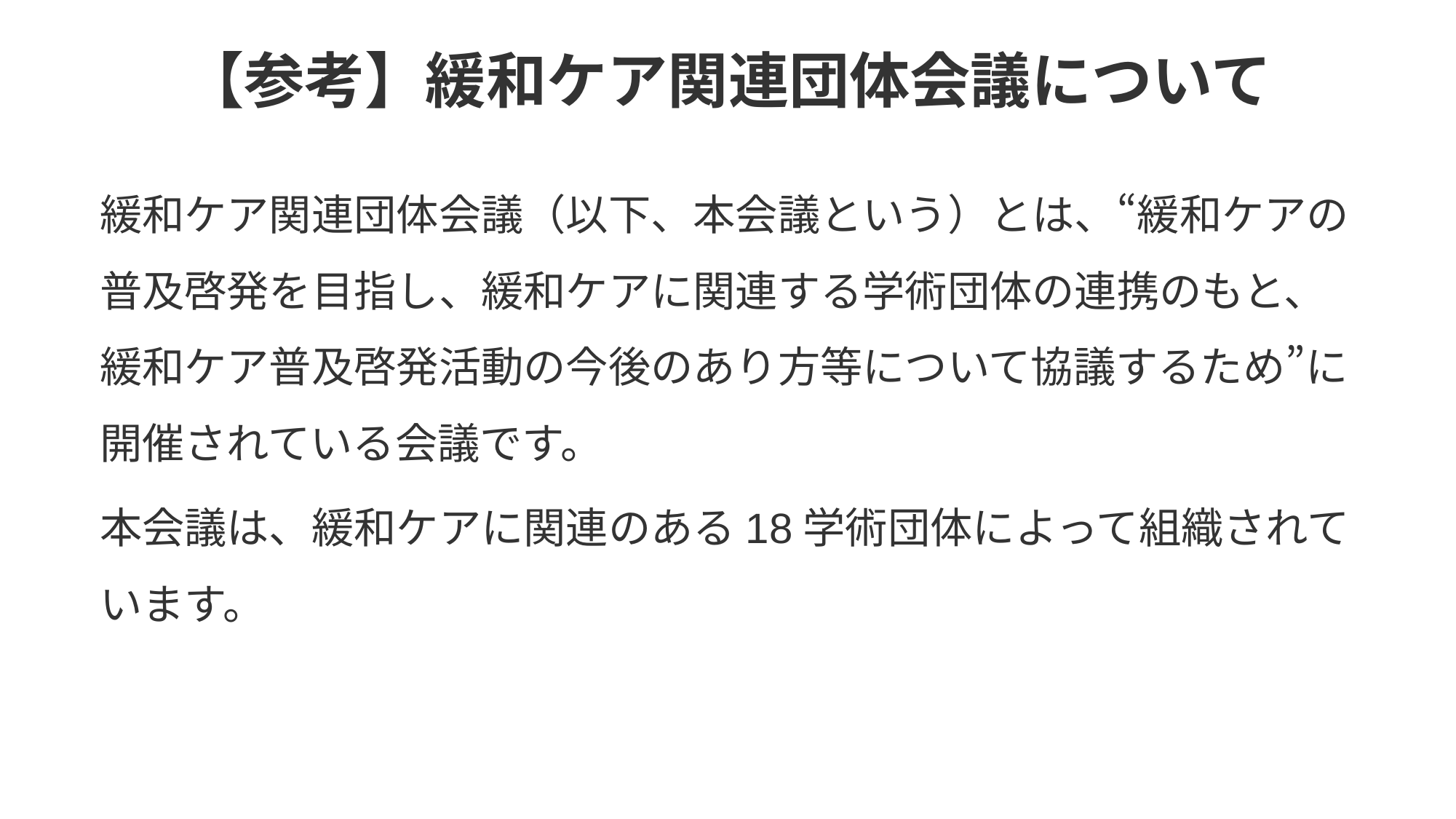

【参考】緩和ケア関連団体会議について
緩和ケア関連団体会議（以下、本会議という）とは、“緩和ケアの普及啓発を目指し、緩和ケアに関連する学術団体の連携のもと、緩和ケア普及啓発活動の今後のあり方等について協議するため”に開催されている会議です。
本会議は、緩和ケアに関連のある18学術団体によって組織されています。